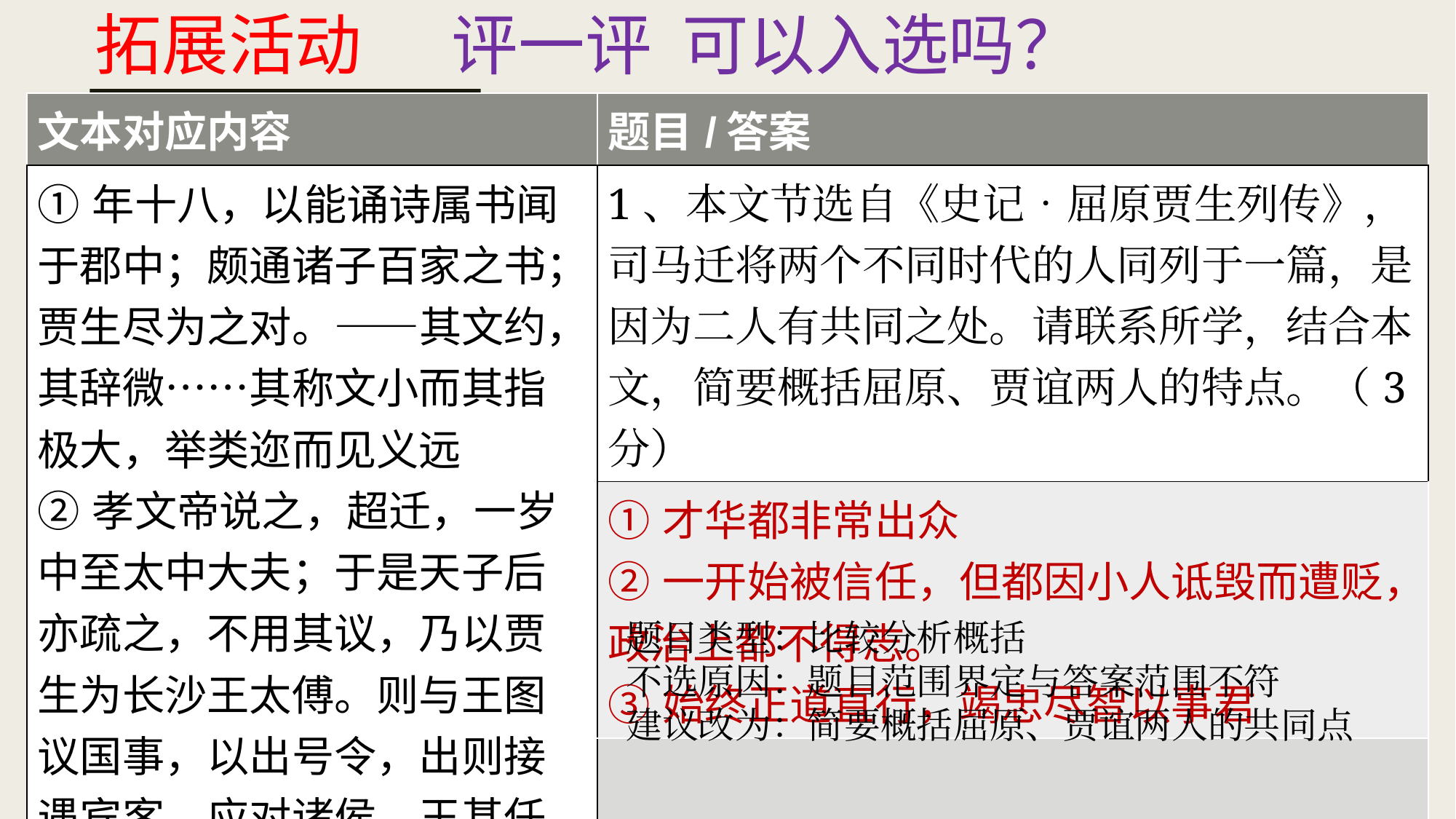

# 拓展活动      评一评  可以入选吗？

| 文本对应内容 | 题目/答案 |
| --- | --- |
| ①年十八，以能诵诗属书闻于郡中；颇通诸子百家之书；贾生尽为之对。——其文约，其辞微⋯⋯其称文小而其指极大，举类迩而见义远 ②孝文帝说之，超迁，一岁中至太中大夫；于是天子后亦疏之，不用其议，乃以贾生为长沙王太傅。则与王图议国事，以出号令，出则接遇宾客，应对诸侯，王甚任之；王怒而疏屈平。 | 1、本文节选自《史记•屈原贾生列传》，司马迁将两个不同时代的人同列于一篇，是因为二人有共同之处。请联系所学，结合本文，简要概括屈原、贾谊两人的特点。（3分） |
|  | ①才华都非常出众 ②一开始被信任，但都因小人诋毁而遭贬，政治上都不得志。 ③始终正道直行，竭忠尽智以事君 |
|  |  |

题目类型：比较分析概括
不选原因：题目范围界定与答案范围不符
建议改为：简要概括屈原、贾谊两人的共同点